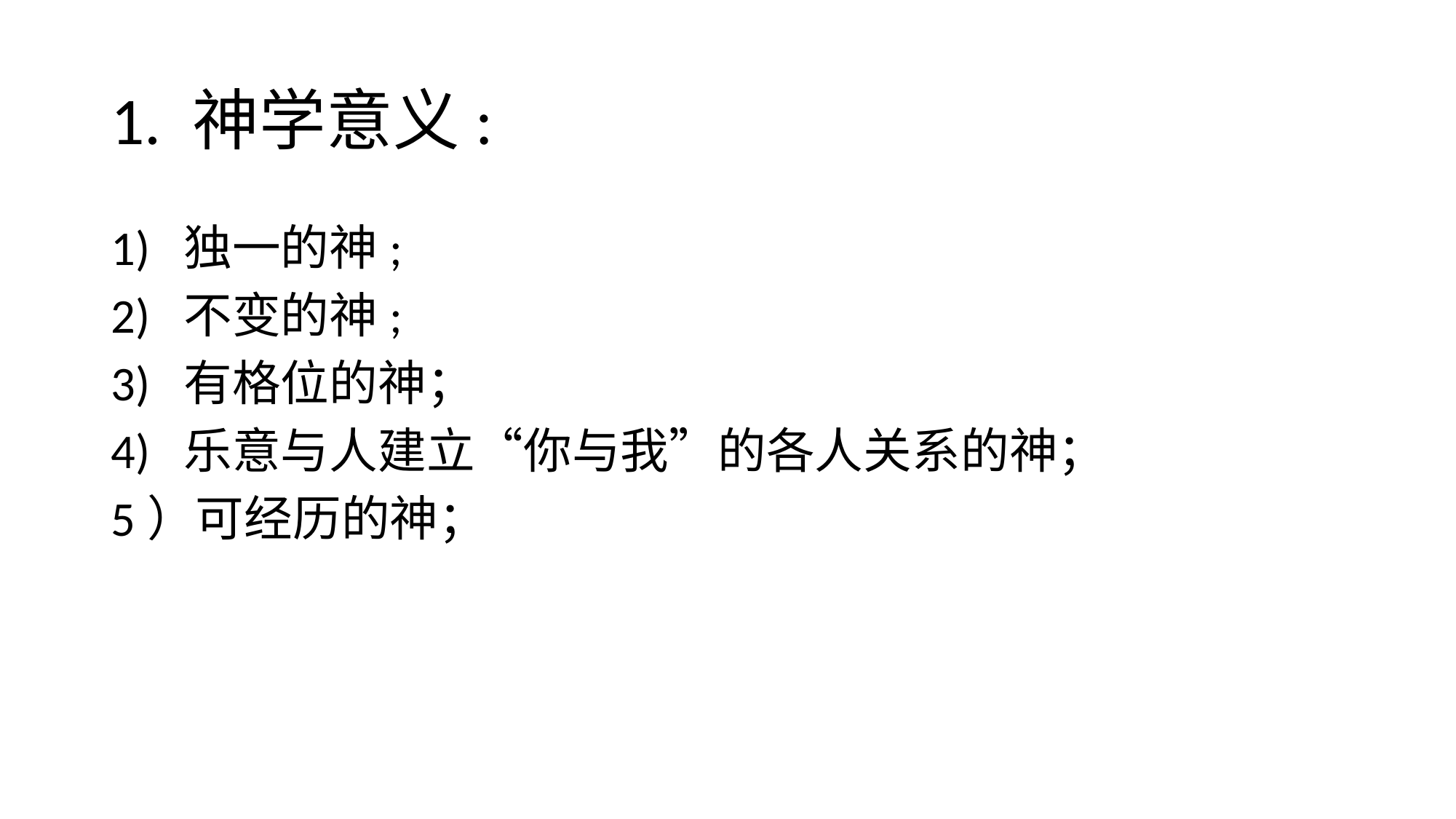

# 1. 神学意义:
1)  独一的神;
2)  不变的神;
3)  有格位的神；
4)  乐意与人建立“你与我”的各人关系的神；
5）可经历的神；